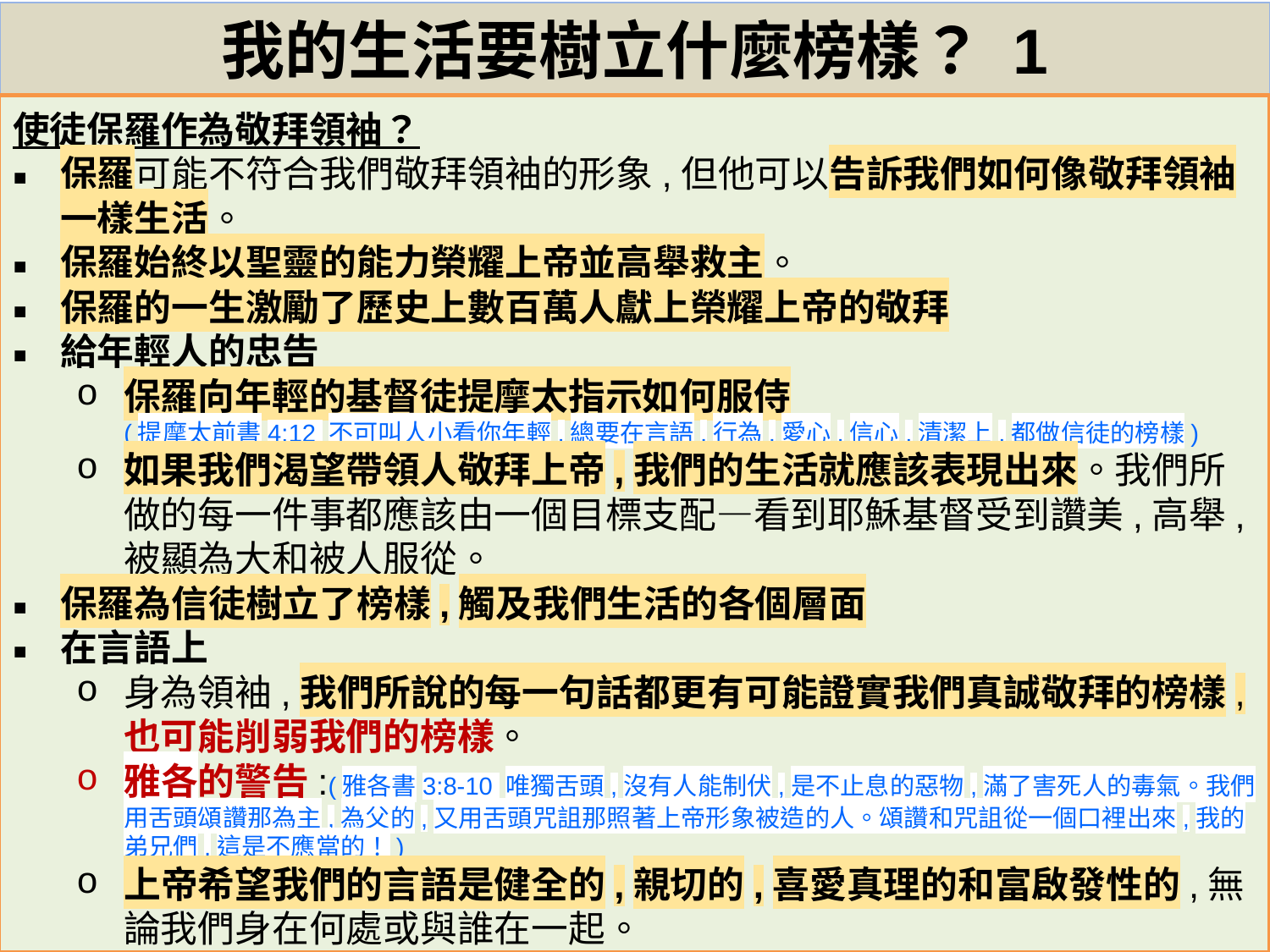

# 我的生活要樹立什麼榜樣？ 1

使徒保羅作為敬拜領袖？
保羅可能不符合我們敬拜領袖的形象,但他可以告訴我們如何像敬拜領袖一樣生活。
保羅始終以聖靈的能力榮耀上帝並高舉救主。
保羅的一生激勵了歷史上數百萬人獻上榮耀上帝的敬拜
給年輕人的忠告
保羅向年輕的基督徒提摩太指示如何服侍
(提摩太前書4:12 不可叫人小看你年輕,總要在言語,行為,愛心,信心,清潔上,都做信徒的榜樣)
如果我們渴望帶領人敬拜上帝,我們的生活就應該表現出來。我們所做的每一件事都應該由一個目標支配—看到耶穌基督受到讚美,高舉, 被顯為大和被人服從。
保羅為信徒樹立了榜樣,觸及我們生活的各個層面
在言語上
身為領袖,我們所說的每一句話都更有可能證實我們真誠敬拜的榜樣,也可能削弱我們的榜樣。
雅各的警告:(雅各書3:8-10 唯獨舌頭,沒有人能制伏,是不止息的惡物,滿了害死人的毒氣。我們用舌頭頌讚那為主,為父的,又用舌頭咒詛那照著上帝形象被造的人。頌讚和咒詛從一個口裡出來,我的弟兄們,這是不應當的！)
上帝希望我們的言語是健全的,親切的,喜愛真理的和富啟發性的,無論我們身在何處或與誰在一起。